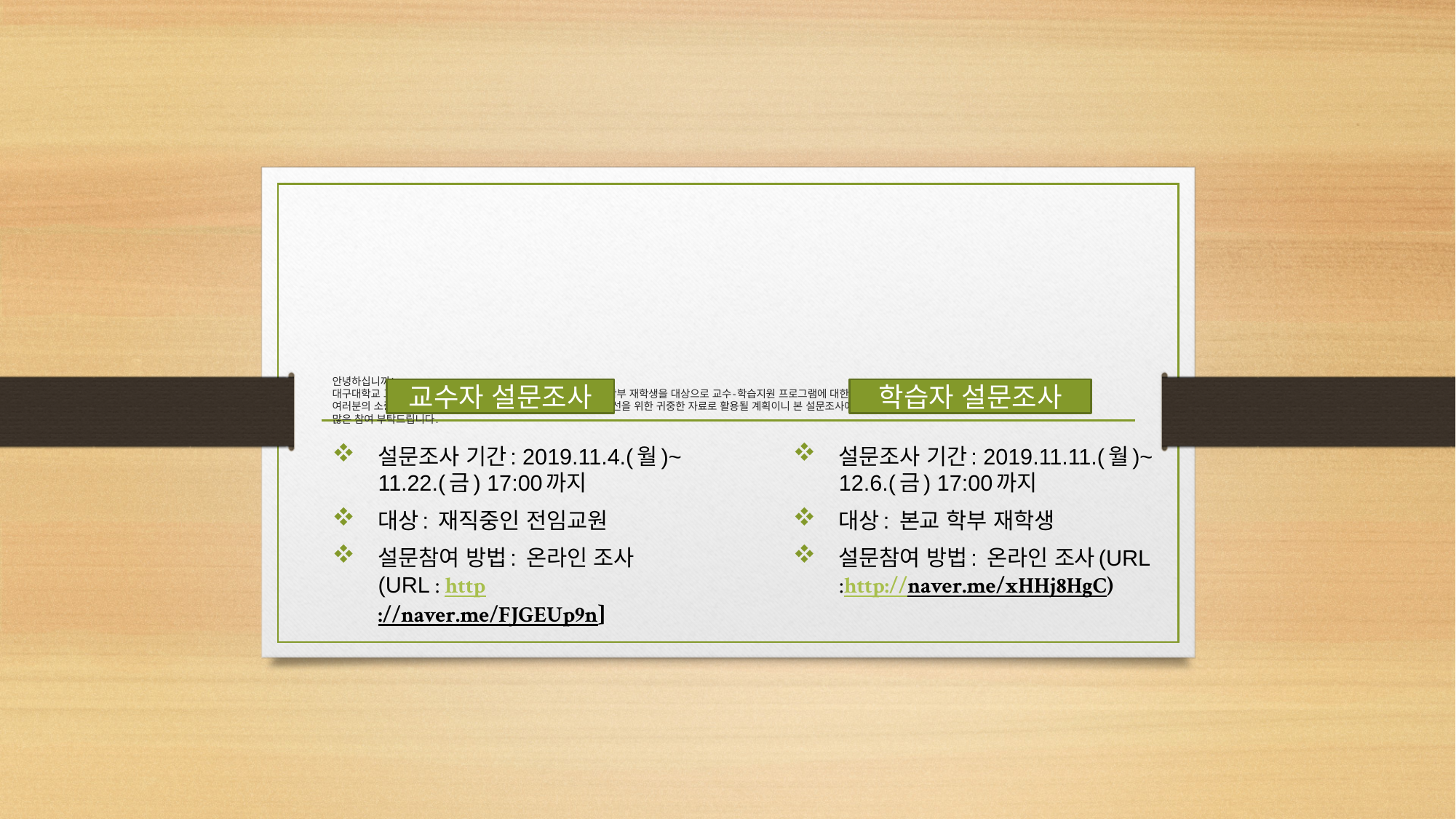

# 안녕하십니까! 대구대학교 교수학습개발센터에서는 본교 재직중인 전임교원과 학부 재학생을 대상으로 교수-학습지원 프로그램에 대한 요구를 조사하고자 합니다. 여러분의 소중한 의견은 교수-학습지원 프로그램 개발 및 운영 개선을 위한 귀중한 자료로 활용될 계획이니 본 설문조사에 응해 주시면 대단히 감사드리겠습니다. 많은 참여 부탁드립니다.
교수자 설문조사
학습자 설문조사
설문조사 기간: 2019.11.11.(월)~ 12.6.(금) 17:00까지
대상: 본교 학부 재학생
설문참여 방법: 온라인 조사(URL :http://naver.me/xHHj8HgC)

설문조사 기간: 2019.11.4.(월)~ 11.22.(금) 17:00까지
대상: 재직중인 전임교원
설문참여 방법: 온라인 조사 (URL : http://naver.me/FJGEUp9n]